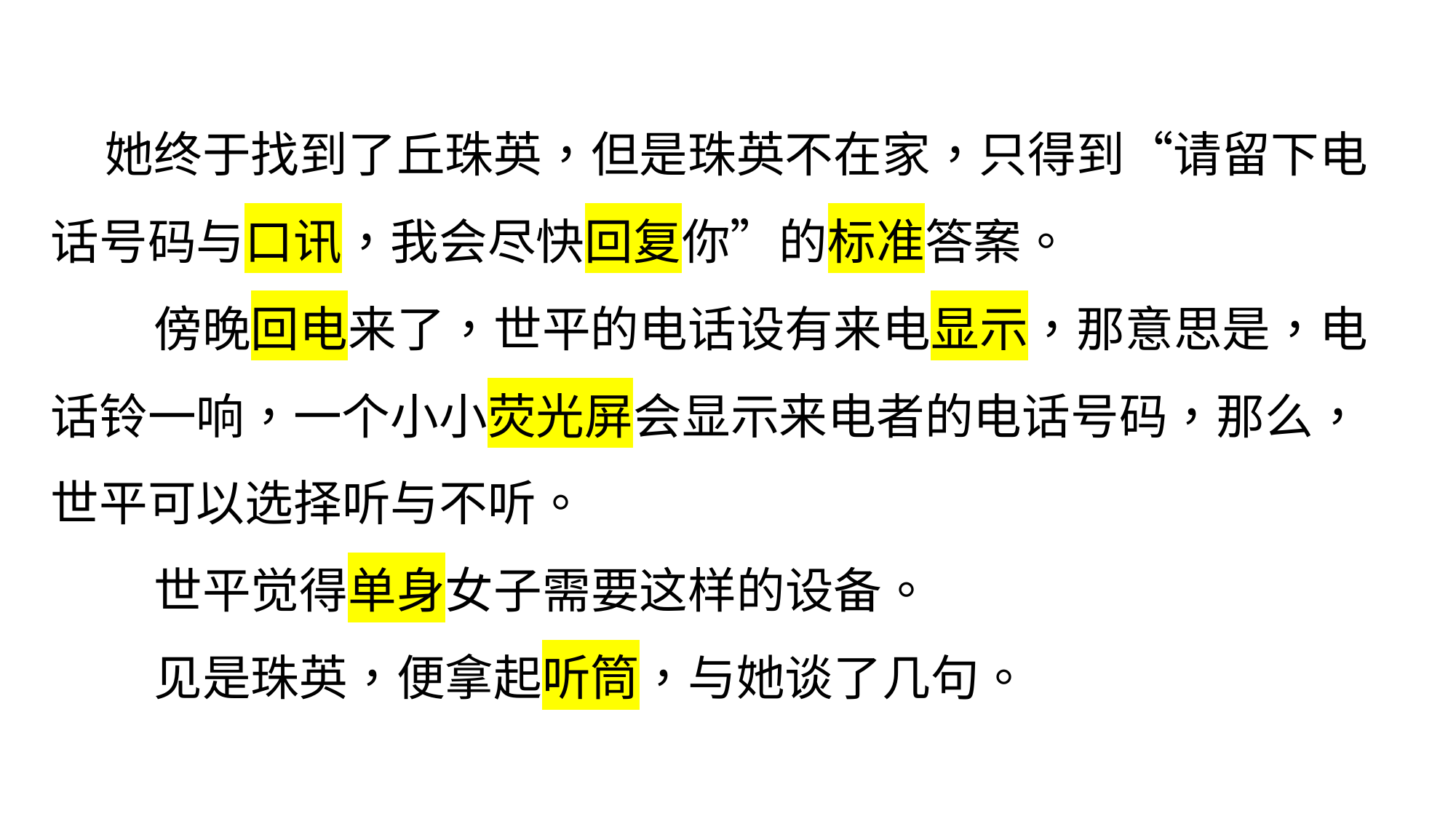

她终于找到了丘珠英，但是珠英不在家，只得到“请留下电话号码与口讯，我会尽快回复你”的标准答案。
　傍晚回电来了，世平的电话设有来电显示，那意思是，电话铃一响，一个小小荧光屏会显示来电者的电话号码，那么，世平可以选择听与不听。
　世平觉得单身女子需要这样的设备。
　见是珠英，便拿起听筒，与她谈了几句。